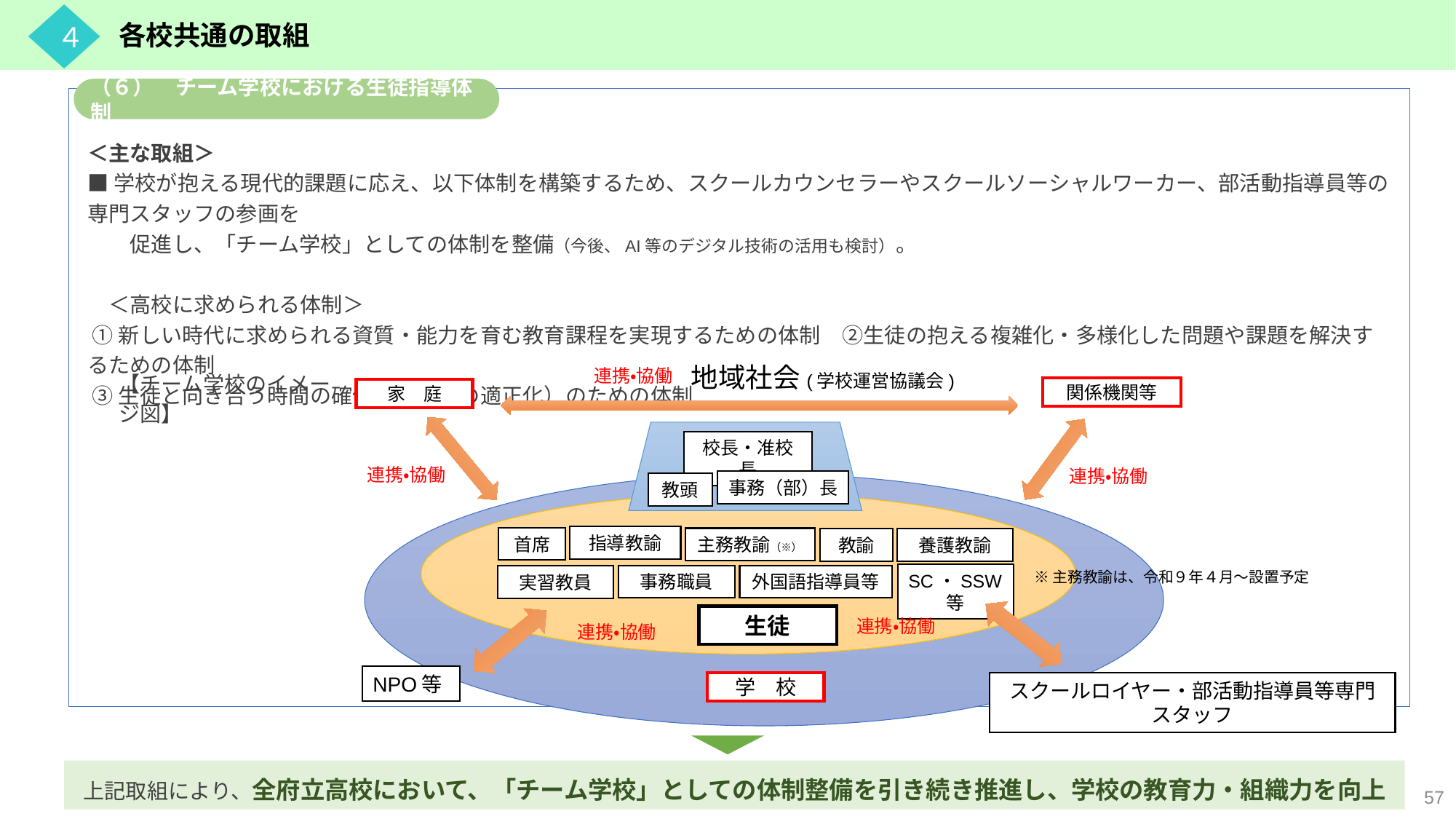

４
各校共通の取組
（６）　チーム学校における生徒指導体制

＜主な取組＞
■学校が抱える現代的課題に応え、以下体制を構築するため、スクールカウンセラーやスクールソーシャルワーカー、部活動指導員等の専門スタッフの参画を
　　促進し、「チーム学校」としての体制を整備（今後、AI等のデジタル技術の活用も検討）。

　＜高校に求められる体制＞
 ①新しい時代に求められる資質・能力を育む教育課程を実現するための体制　②生徒の抱える複雑化・多様化した問題や課題を解決するための体制
 ③生徒と向き合う時間の確保等（業務の適正化）のための体制
地域社会(学校運営協議会)
連携・協働
関係機関等
家　庭

校長・准校長
事務（部）長
教頭
指導教諭
養護教諭
教諭
SC・SSW等
事務職員
生徒
首席

連携・協働
連携・協働
連携・協働
連携・協働

スクールロイヤー・部活動指導員等専門スタッフ
学　校
主務教諭（※）
※主務教諭は、令和９年４月～設置予定
外国語指導員等
実習教員
NPO等
【チーム学校のイメージ図】

上記取組により、全府立高校において、「チーム学校」としての体制整備を引き続き推進し、学校の教育力・組織力を向上
57